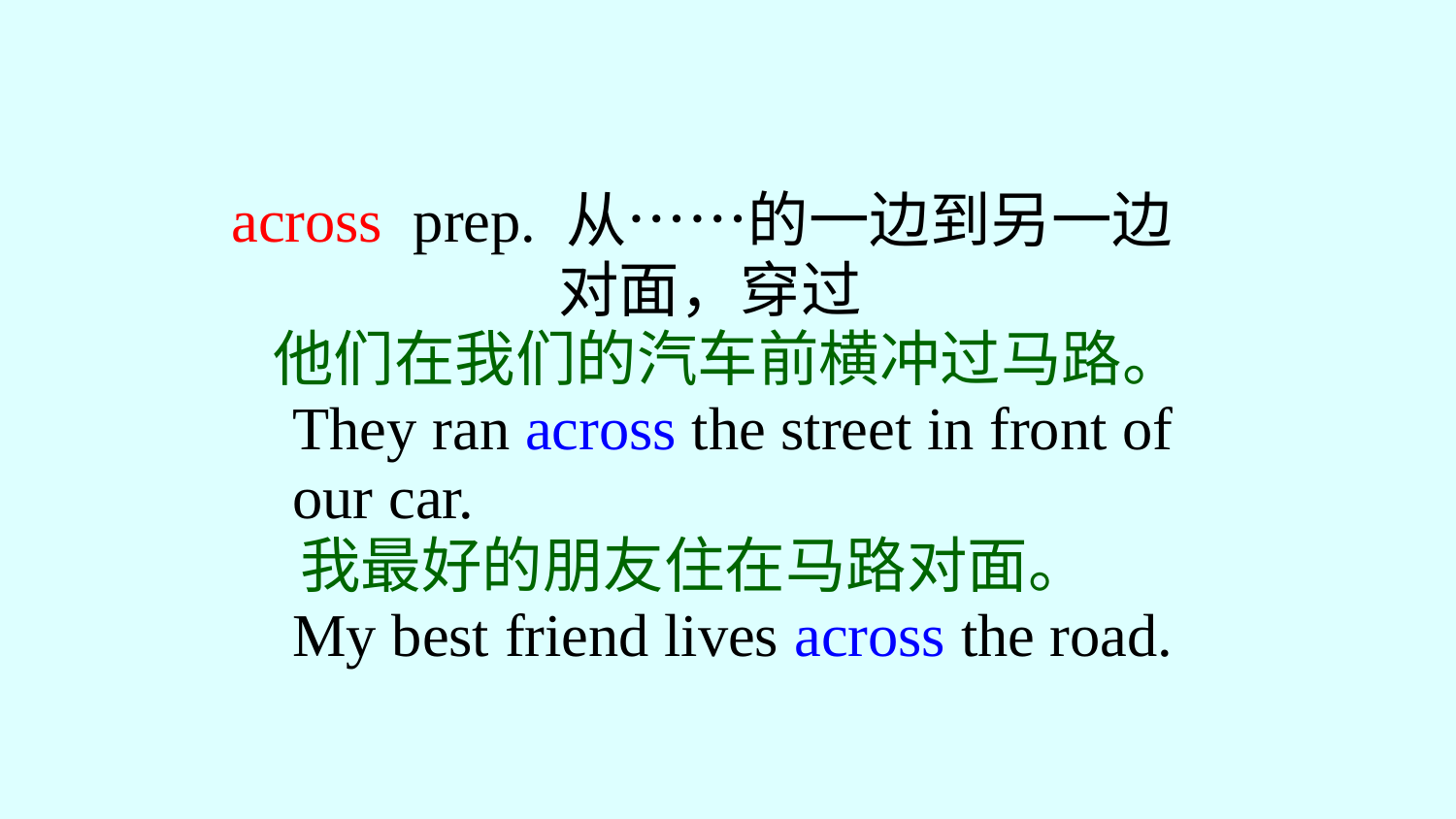

across  prep. 从……的一边到另一边
                       对面，穿过
  他们在我们的汽车前横冲过马路。
    They ran across the street in front of
    our car.
    我最好的朋友住在马路对面。
    My best friend lives across the road.